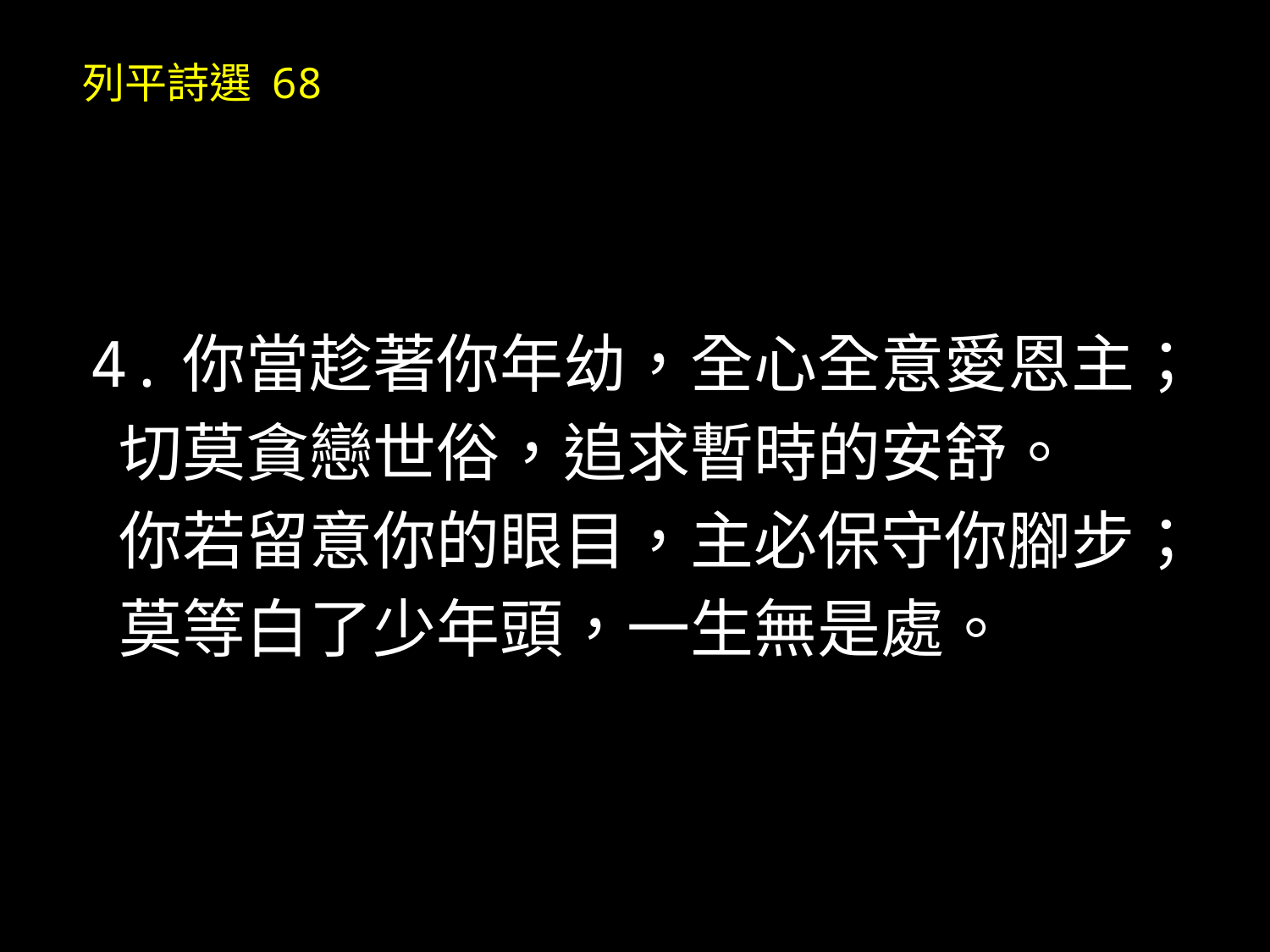

# 列平詩選 68
4.你當趁著你年幼，全心全意愛恩主；
  切莫貪戀世俗，追求暫時的安舒。
  你若留意你的眼目，主必保守你腳步；
  莫等白了少年頭，一生無是處。